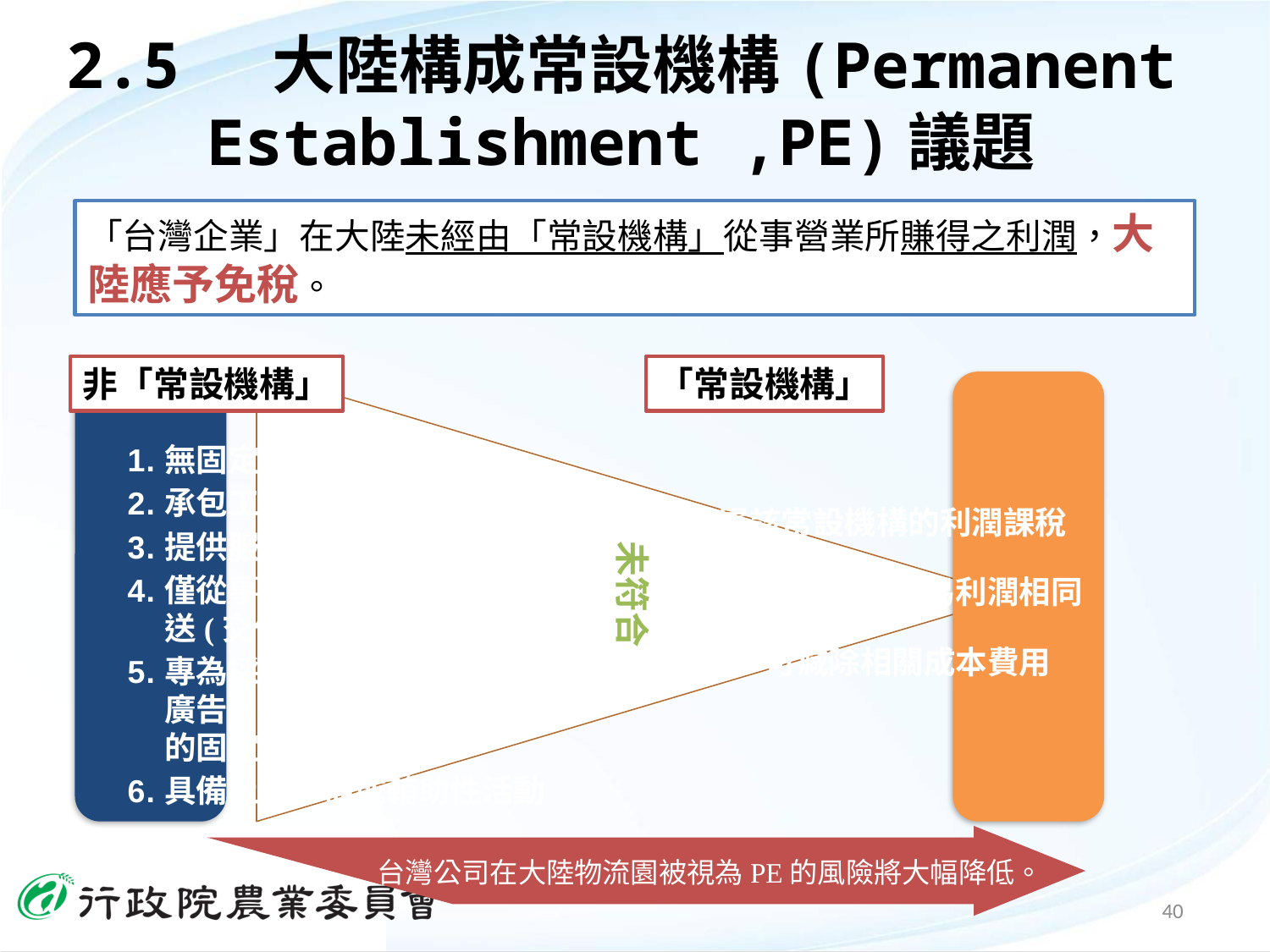

2.5  大陸構成常設機構(Permanent Establishment ,PE)議題
「台灣企業」在大陸未經由「常設機構」從事營業所賺得之利潤，大陸應予免稅。
非「常設機構」
「常設機構」

無固定營業場所
承包工程期間<12個月
提供服務天數<183天
僅從事貨物儲存、展示及運送(交付)貨物
專為採購、蒐集資訊、從事廣告、資訊提供、科學研究的固定營業場所
具備上述準備或輔助性活動
未符合
屬該常設機構的利潤課稅
與非受控交易利潤相同
可減除相關成本費用

台灣公司在大陸物流園被視為PE的風險將大幅降低。
40